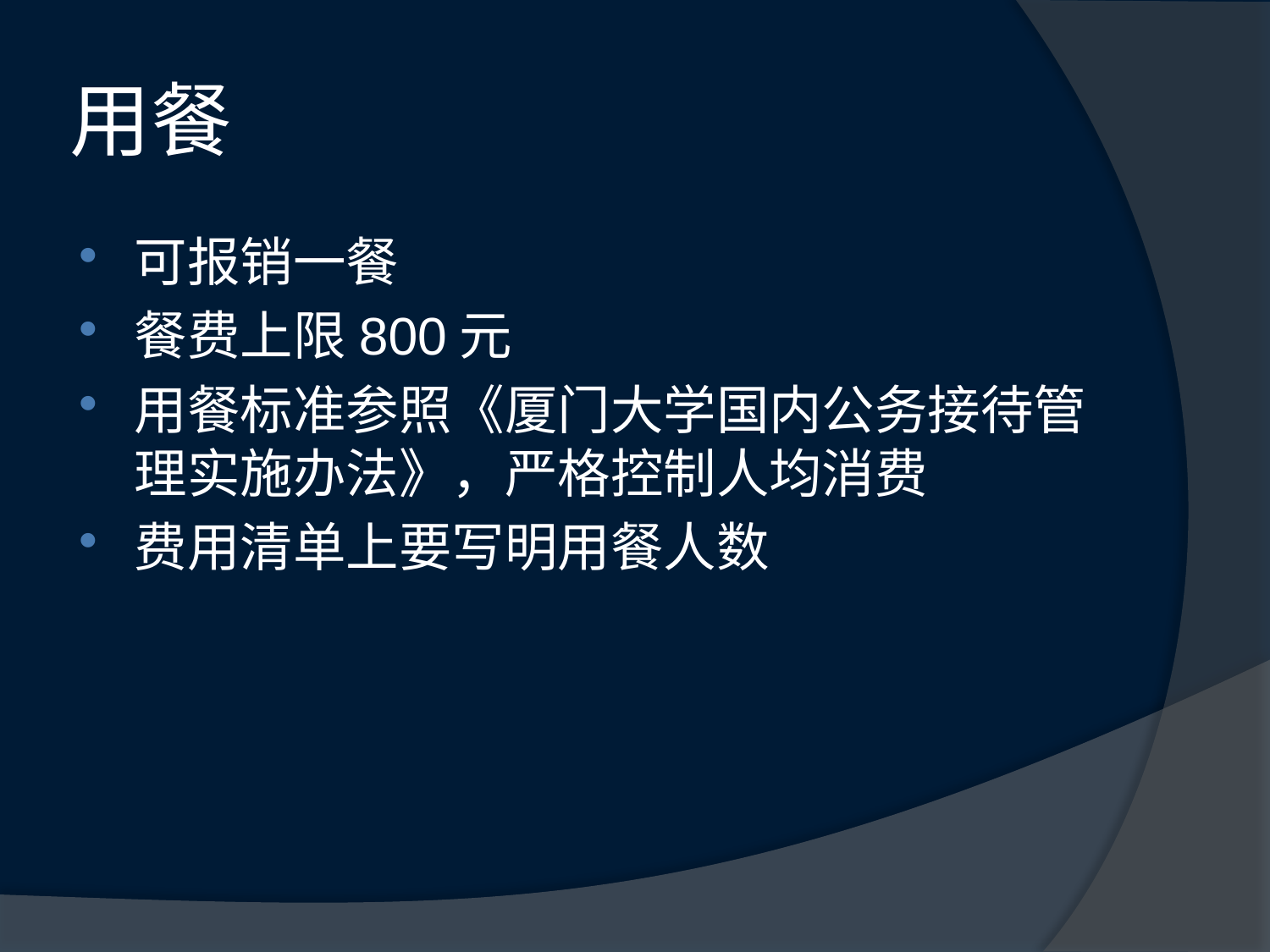

# 用餐
可报销一餐
餐费上限800元
用餐标准参照《厦门大学国内公务接待管理实施办法》，严格控制人均消费
费用清单上要写明用餐人数